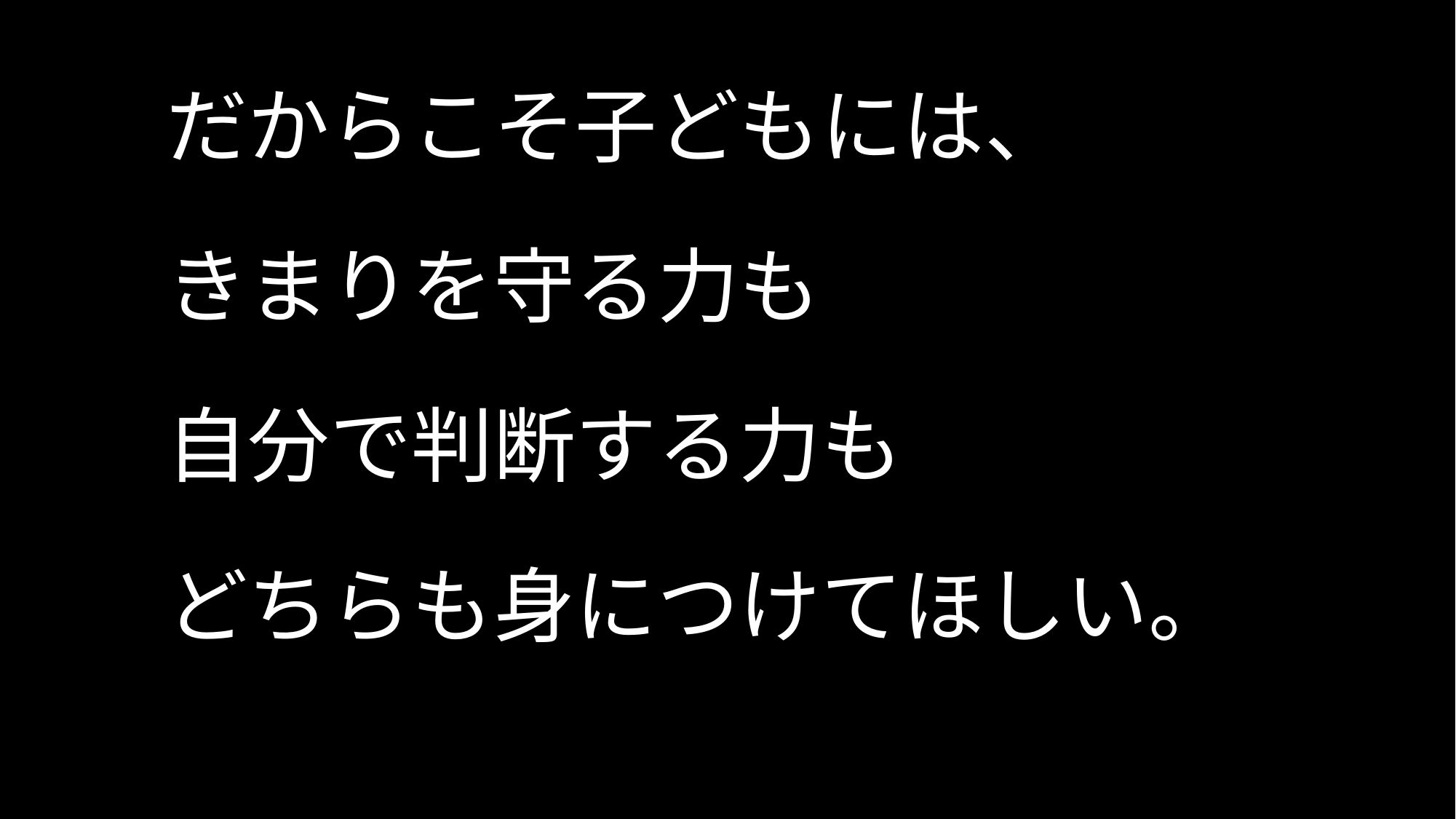

だからこそ子どもには、
きまりを守る力も
自分で判断する力も
どちらも身につけてほしい。